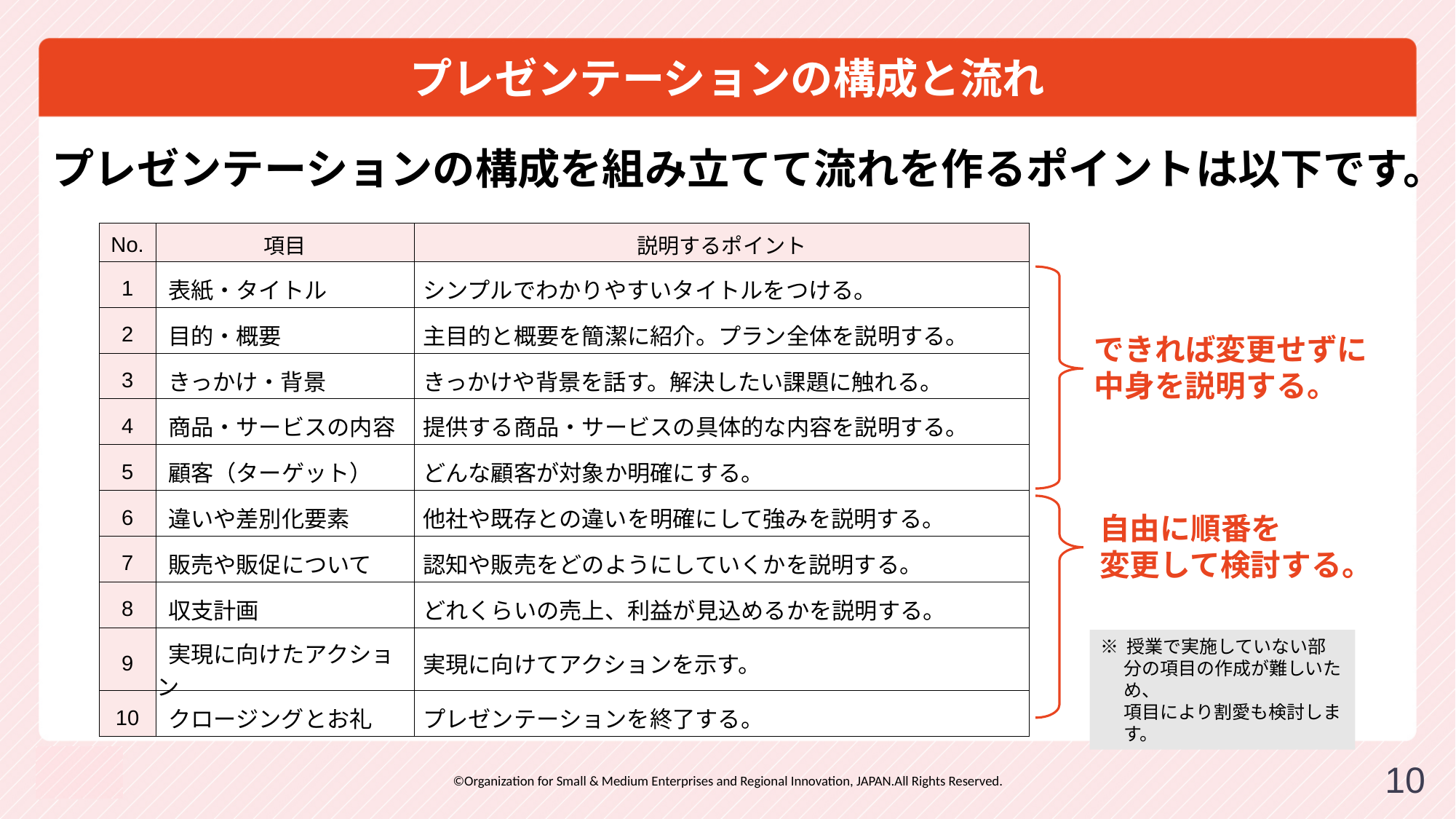

# プレゼンテーションの構成と流れ
プレゼンテーションの構成を組み立てて流れを作るポイントは以下です。
| No. | 項目 | 説明するポイント |
| --- | --- | --- |
| 1 | 表紙・タイトル | シンプルでわかりやすいタイトルをつける。 |
| 2 | 目的・概要 | 主目的と概要を簡潔に紹介。プラン全体を説明する。 |
| 3 | きっかけ・背景 | きっかけや背景を話す。解決したい課題に触れる。 |
| 4 | 商品・サービスの内容 | 提供する商品・サービスの具体的な内容を説明する。 |
| 5 | 顧客（ターゲット） | どんな顧客が対象か明確にする。 |
| 6 | 違いや差別化要素 | 他社や既存との違いを明確にして強みを説明する。 |
| 7 | 販売や販促について | 認知や販売をどのようにしていくかを説明する。 |
| 8 | 収支計画 | どれくらいの売上、利益が見込めるかを説明する。 |
| 9 | 実現に向けたアクション | 実現に向けてアクションを示す。 |
| 10 | クロージングとお礼 | プレゼンテーションを終了する。 |

できれば変更せずに中身を説明する。

自由に順番を
変更して検討する。
※ 授業で実施していない部分の項目の作成が難しいため、
項目により割愛も検討します。